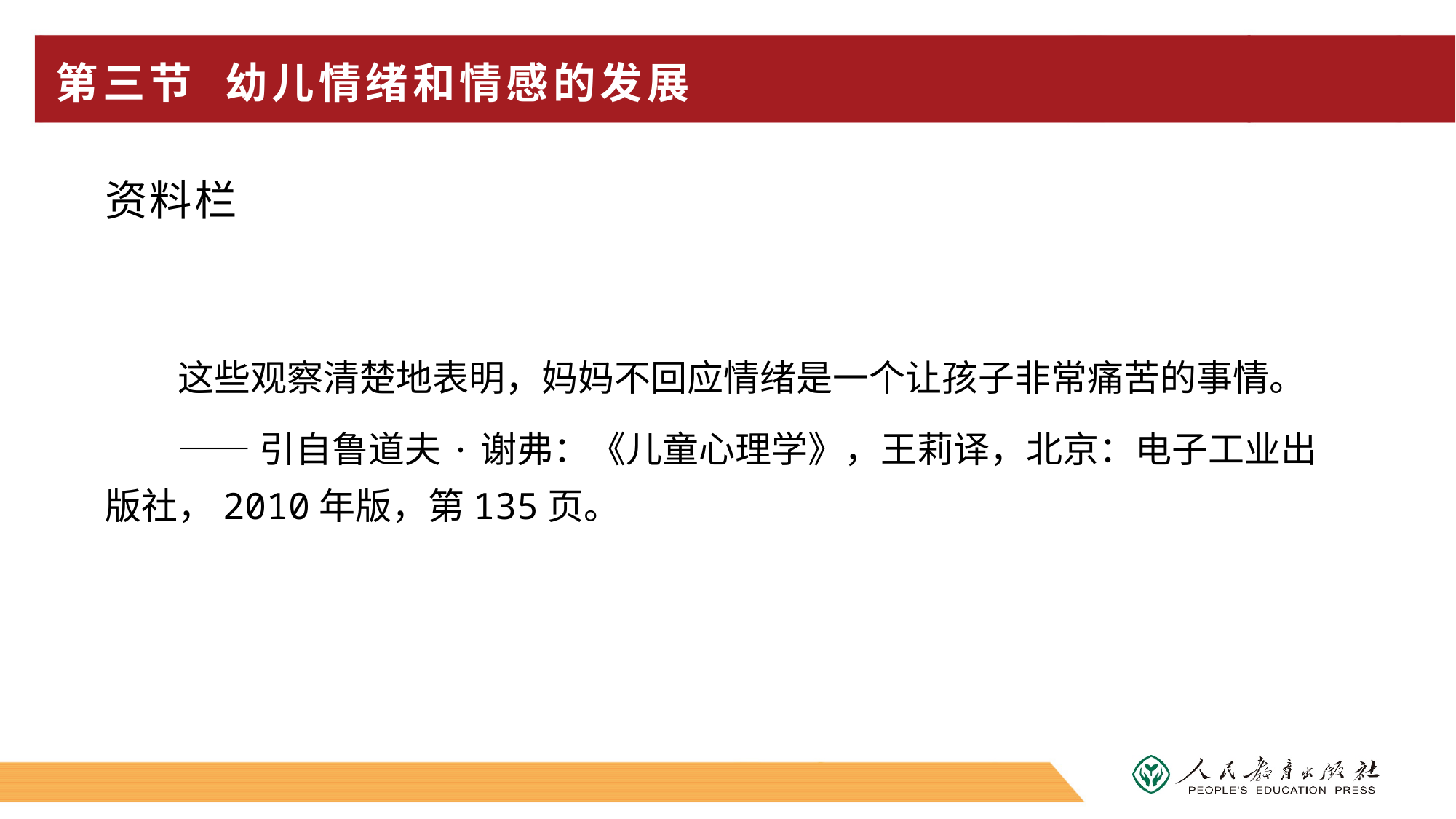

# 第三节  幼儿情绪和情感的发展
资料栏

这些观察清楚地表明，妈妈不回应情绪是一个让孩子非常痛苦的事情。
——引自鲁道夫·谢弗：《儿童心理学》，王莉译，北京：电子工业出版社，2010年版，第135页。